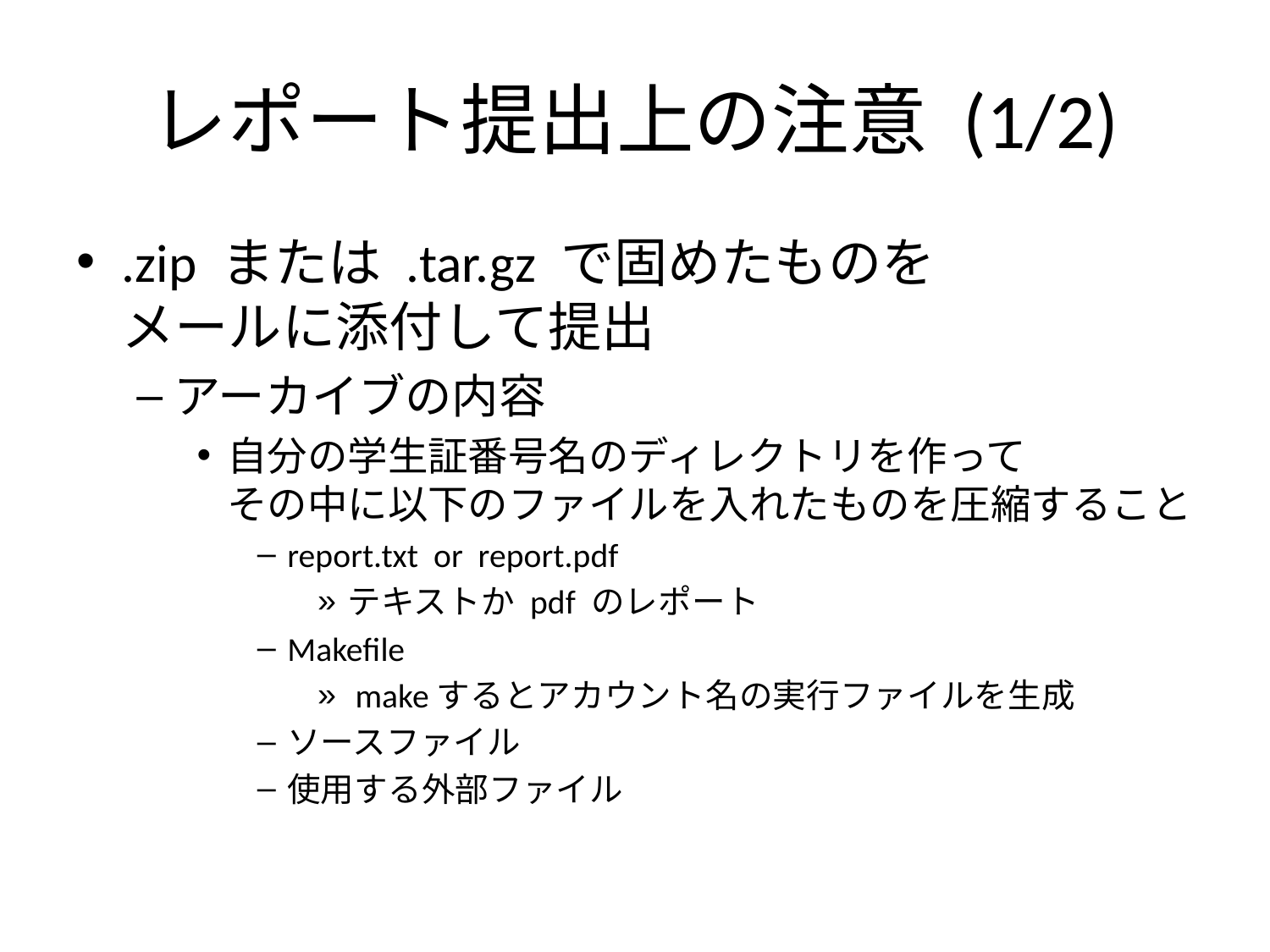

# レポート提出上の注意 (1/2)
.zip または .tar.gz で固めたものを
メールに添付して提出
アーカイブの内容
自分の学生証番号名のディレクトリを作って
その中に以下のファイルを入れたものを圧縮すること
report.txt  or  report.pdf
テキストか pdf のレポート
Makefile
 makeするとアカウント名の実行ファイルを生成
ソースファイル
使用する外部ファイル